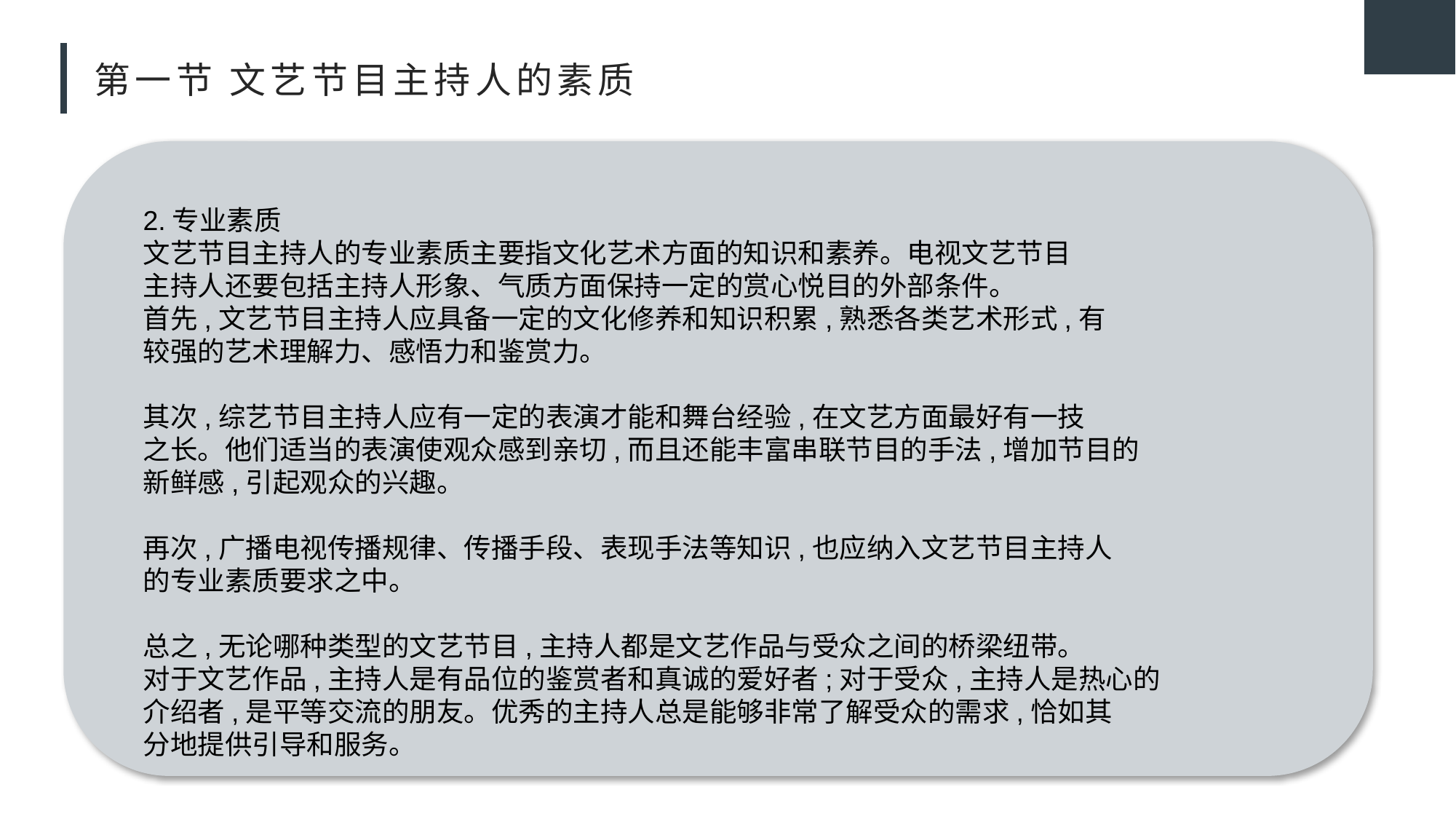

# 第一节 文艺节目主持人的素质

2.专业素质
文艺节目主持人的专业素质主要指文化艺术方面的知识和素养。电视文艺节目
主持人还要包括主持人形象、气质方面保持一定的赏心悦目的外部条件。
首先,文艺节目主持人应具备一定的文化修养和知识积累,熟悉各类艺术形式,有
较强的艺术理解力、感悟力和鉴赏力。

其次,综艺节目主持人应有一定的表演才能和舞台经验,在文艺方面最好有一技
之长。他们适当的表演使观众感到亲切,而且还能丰富串联节目的手法,增加节目的
新鲜感,引起观众的兴趣。

再次,广播电视传播规律、传播手段、表现手法等知识,也应纳入文艺节目主持人
的专业素质要求之中。

总之,无论哪种类型的文艺节目,主持人都是文艺作品与受众之间的桥梁纽带。
对于文艺作品,主持人是有品位的鉴赏者和真诚的爱好者;对于受众,主持人是热心的
介绍者,是平等交流的朋友。优秀的主持人总是能够非常了解受众的需求,恰如其
分地提供引导和服务。